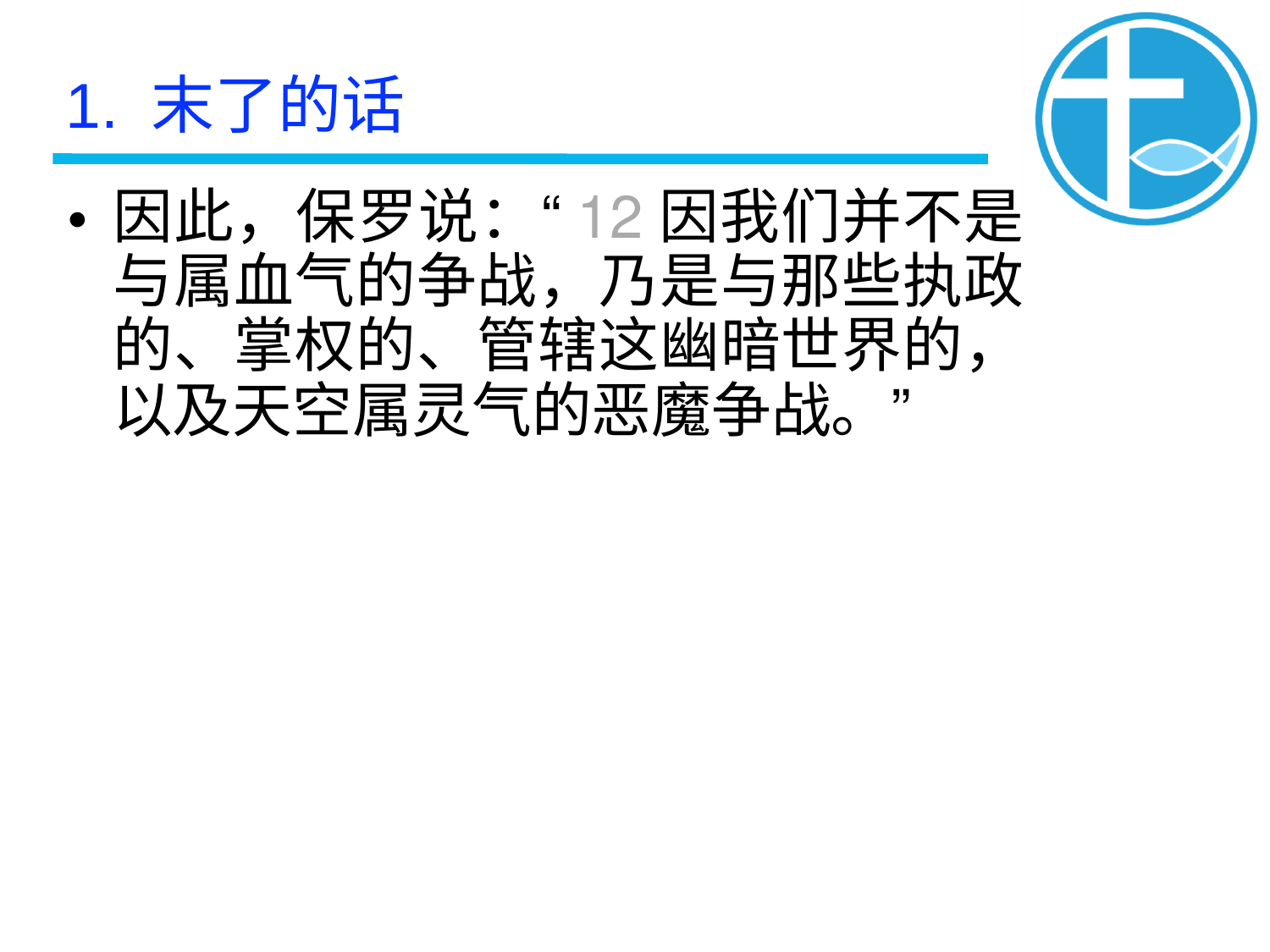

1. 末了的话
因此，保罗说：“12因我们并不是与属血气的争战，乃是与那些执政的、掌权的、管辖这幽暗世界的，以及天空属灵气的恶魔争战。”